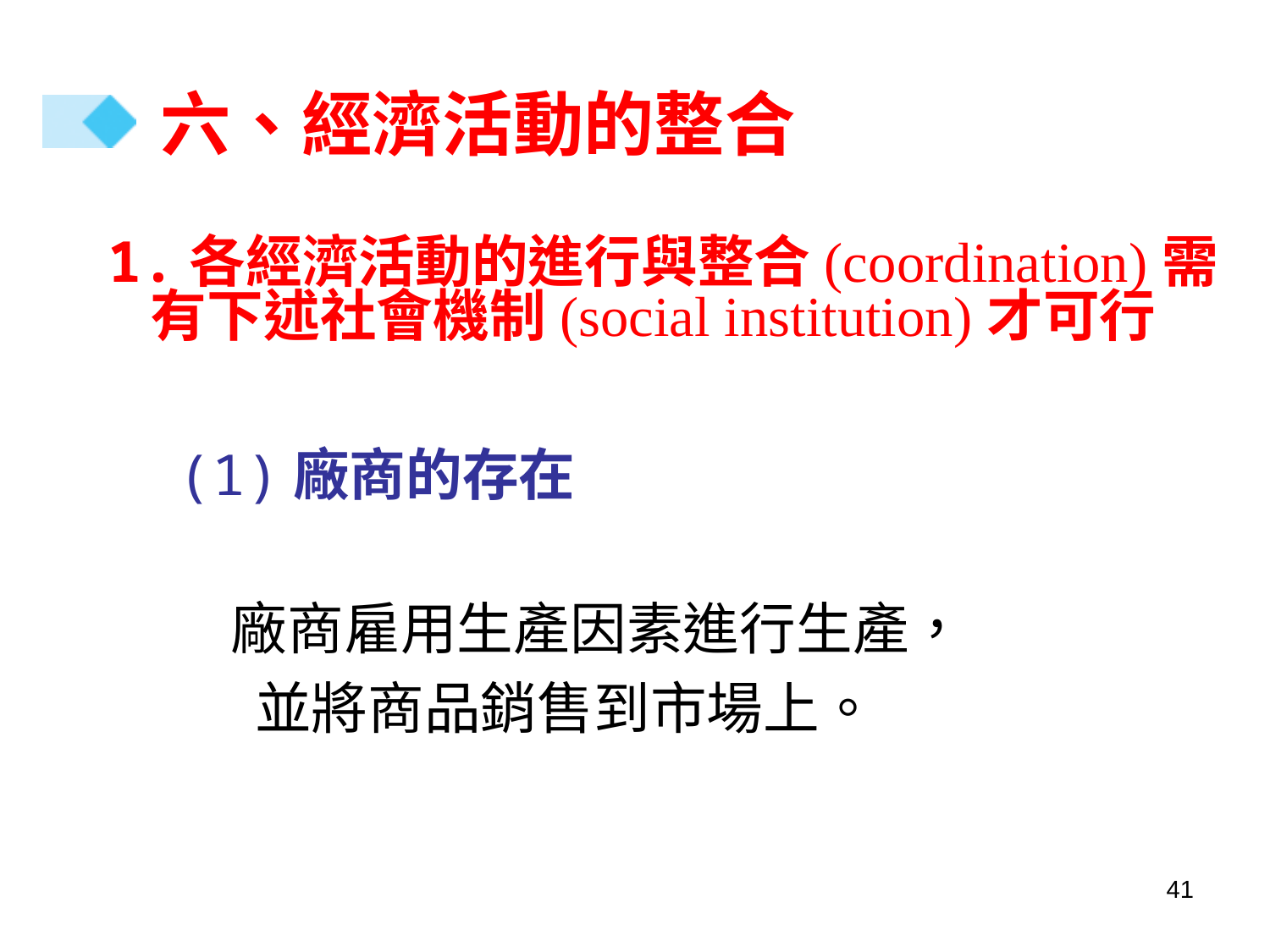

# 六、經濟活動的整合
 1.各經濟活動的進行與整合(coordination)需有下述社會機制(social institution)才可行

   (1)廠商的存在

             廠商雇用生產因素進行生產，
             並將商品銷售到市場上。

41